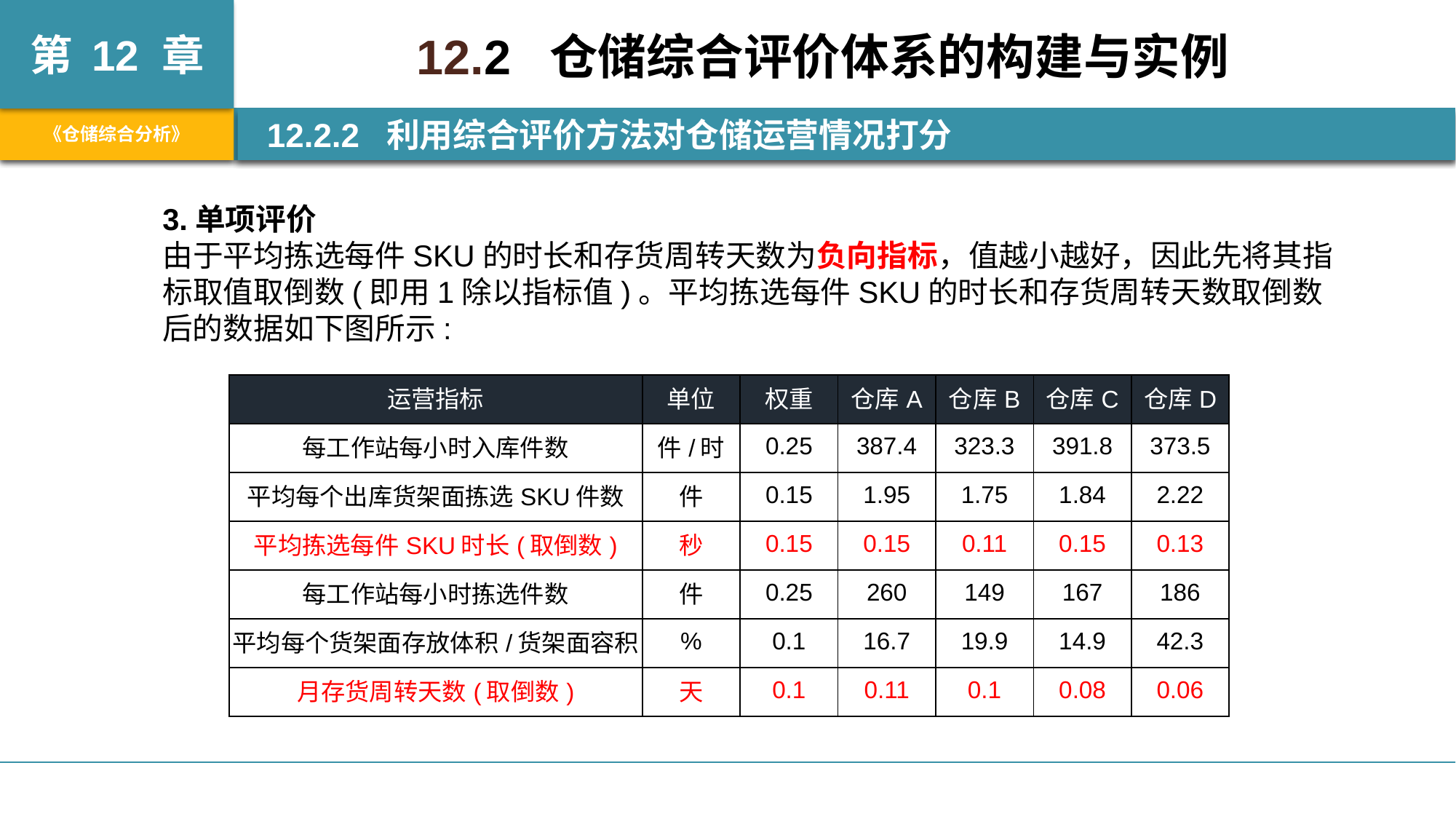

12.2  仓储综合评价体系的构建与实例
  12.2.2  利用综合评价方法对仓储运营情况打分
3.单项评价
由于平均拣选每件SKU的时长和存货周转天数为负向指标，值越小越好，因此先将其指标取值取倒数(即用1除以指标值)。平均拣选每件SKU的时长和存货周转天数取倒数后的数据如下图所示:
| 运营指标 | 单位 | 权重 | 仓库A | 仓库B | 仓库C | 仓库D |
| --- | --- | --- | --- | --- | --- | --- |
| 每工作站每小时入库件数 | 件/时 | 0.25 | 387.4 | 323.3 | 391.8 | 373.5 |
| 平均每个出库货架面拣选SKU件数 | 件 | 0.15 | 1.95 | 1.75 | 1.84 | 2.22 |
| 平均拣选每件SKU时长(取倒数) | 秒 | 0.15 | 0.15 | 0.11 | 0.15 | 0.13 |
| 每工作站每小时拣选件数 | 件 | 0.25 | 260 | 149 | 167 | 186 |
| 平均每个货架面存放体积/货架面容积 | % | 0.1 | 16.7 | 19.9 | 14.9 | 42.3 |
| 月存货周转天数(取倒数) | 天 | 0.1 | 0.11 | 0.1 | 0.08 | 0.06 |